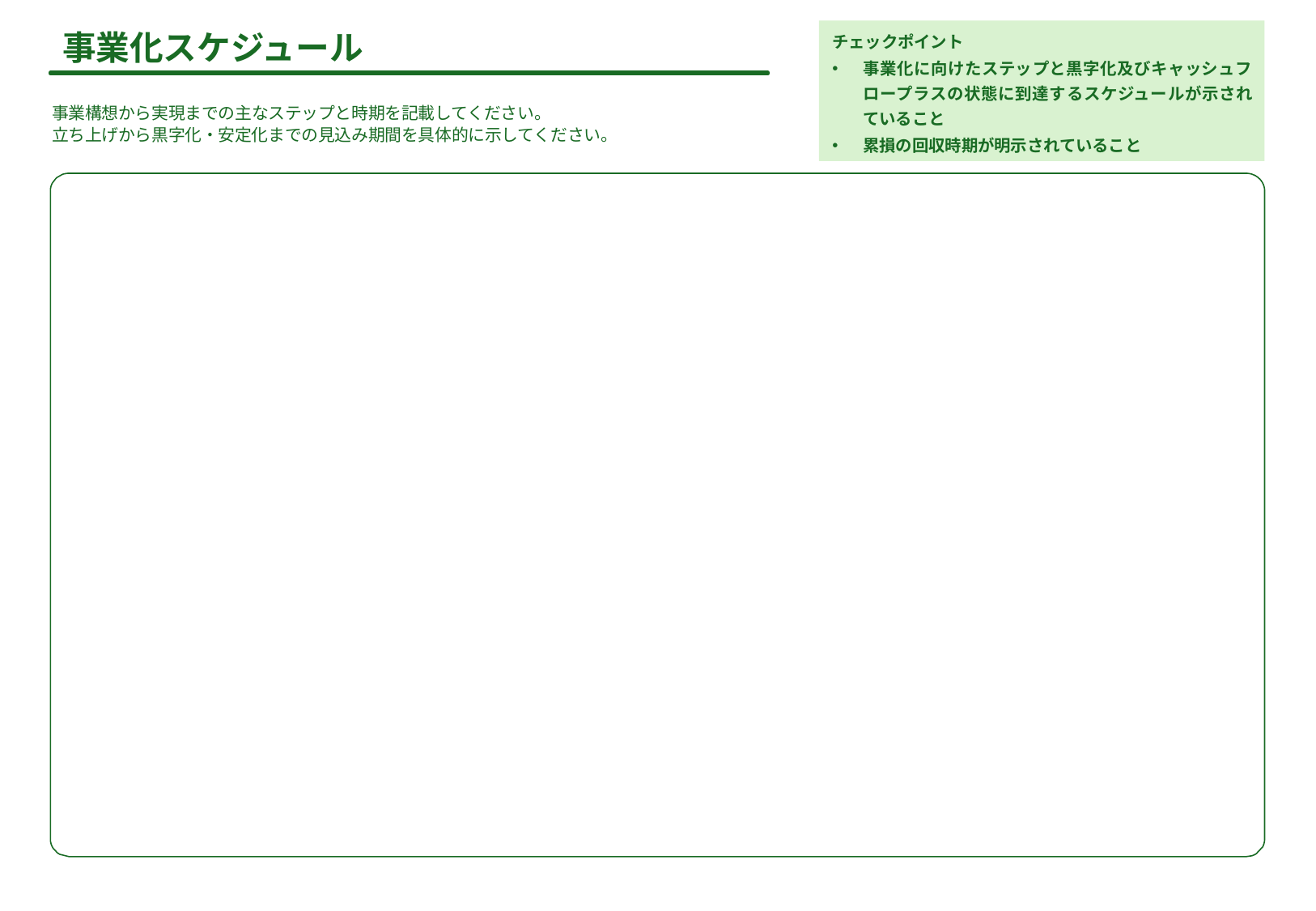

事業化スケジュール
チェックポイント
事業化に向けたステップと黒字化及びキャッシュフロープラスの状態に到達するスケジュールが示されていること
累損の回収時期が明示されていること

事業構想から実現までの主なステップと時期を記載してください。
立ち上げから黒字化・安定化までの見込み期間を具体的に示してください。